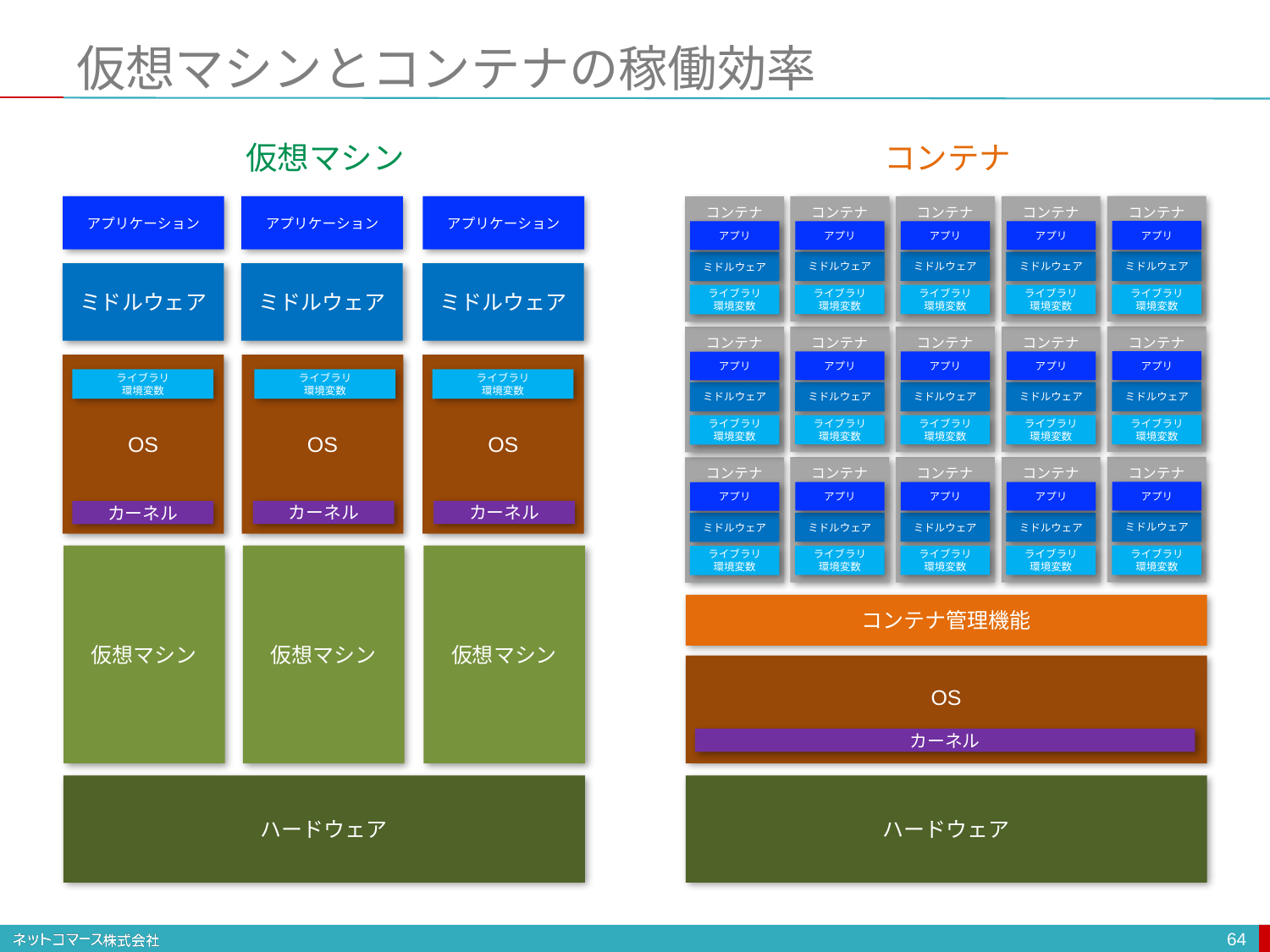

# 仮想マシンとコンテナの稼働効率
コンテナ
仮想マシン

コンテナ
アプリ
ミドルウェア
ライブラリ
環境変数
アプリケーション
アプリケーション
アプリケーション

コンテナ
アプリ
ミドルウェア
ライブラリ
環境変数

コンテナ
アプリ
ミドルウェア
ライブラリ
環境変数

コンテナ
アプリ
ミドルウェア
ライブラリ
環境変数

コンテナ
アプリ
ミドルウェア
ライブラリ
環境変数
ミドルウェア
ミドルウェア
ミドルウェア

コンテナ
アプリ
ミドルウェア
ライブラリ
環境変数

コンテナ
アプリ
ミドルウェア
ライブラリ
環境変数

コンテナ
アプリ
ミドルウェア
ライブラリ
環境変数

コンテナ
アプリ
ミドルウェア
ライブラリ
環境変数

コンテナ
アプリ
ミドルウェア
ライブラリ
環境変数
OS
OS
OS
ライブラリ
環境変数
ライブラリ
環境変数
ライブラリ
環境変数

コンテナ
アプリ
ミドルウェア
ライブラリ
環境変数

コンテナ
アプリ
ミドルウェア
ライブラリ
環境変数

コンテナ
アプリ
ミドルウェア
ライブラリ
環境変数

コンテナ
アプリ
ミドルウェア
ライブラリ
環境変数

コンテナ
アプリ
ミドルウェア
ライブラリ
環境変数
カーネル
カーネル
カーネル
仮想マシン
仮想マシン
仮想マシン
コンテナ管理機能
OS

カーネル
ハードウェア
ハードウェア
64